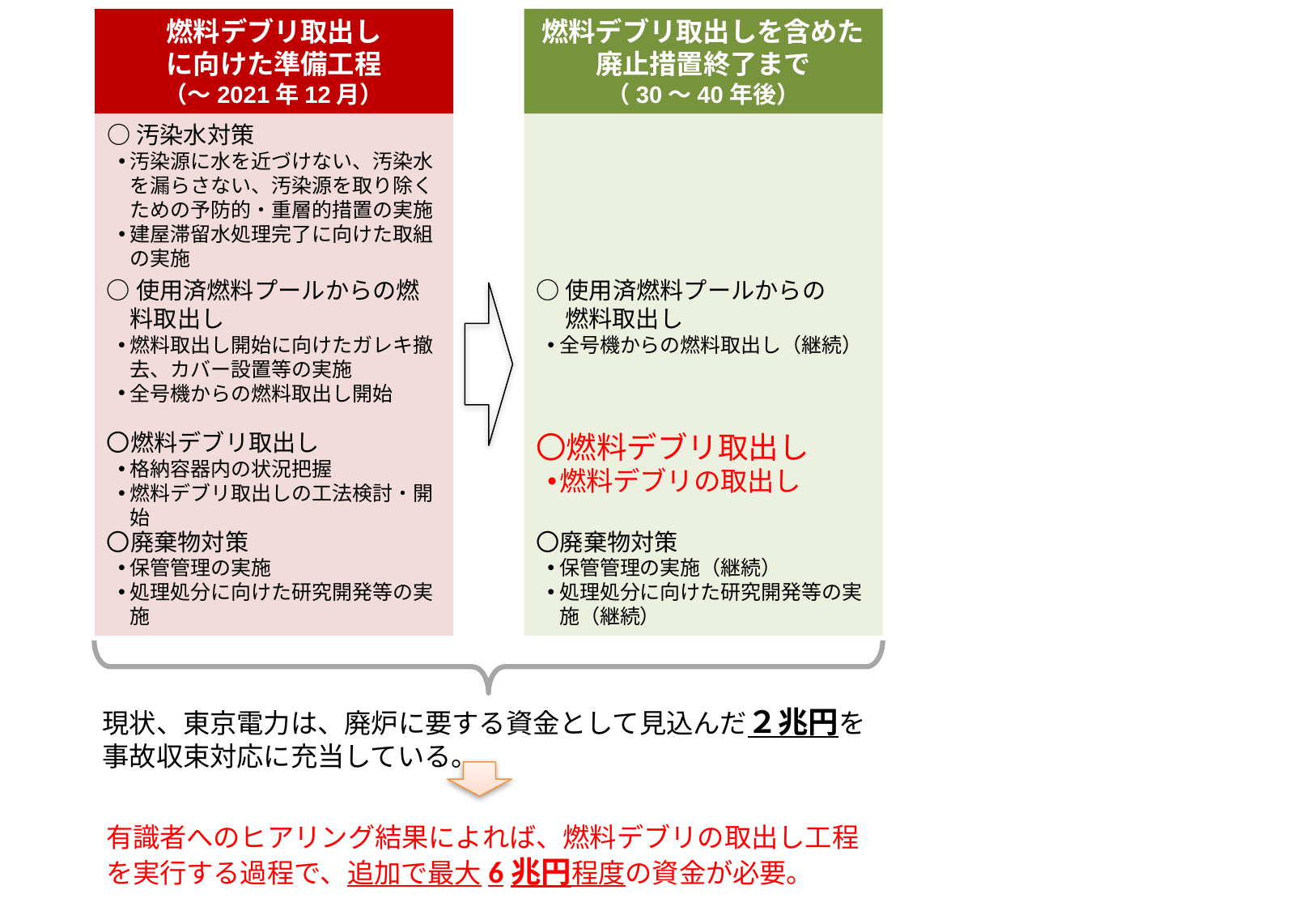

燃料デブリ取出し
に向けた準備工程
（～2021年12月）
燃料デブリ取出しを含めた
廃止措置終了まで
（30～40年後）
○汚染水対策
汚染源に水を近づけない、汚染水を漏らさない、汚染源を取り除くための予防的・重層的措置の実施
建屋滞留水処理完了に向けた取組の実施

○使用済燃料プールからの燃料取出し
燃料取出し開始に向けたガレキ撤去、カバー設置等の実施
全号機からの燃料取出し開始
○使用済燃料プールからの
　 燃料取出し
全号機からの燃料取出し（継続）

〇燃料デブリ取出し
格納容器内の状況把握
燃料デブリ取出しの工法検討・開始
〇燃料デブリ取出し
燃料デブリの取出し
〇廃棄物対策
保管管理の実施
処理処分に向けた研究開発等の実施
〇廃棄物対策
保管管理の実施（継続）
処理処分に向けた研究開発等の実施（継続）
現状、東京電力は、廃炉に要する資金として見込んだ２兆円を事故収束対応に充当している。

有識者へのヒアリング結果によれば、燃料デブリの取出し工程を実行する過程で、追加で最大6兆円程度の資金が必要。